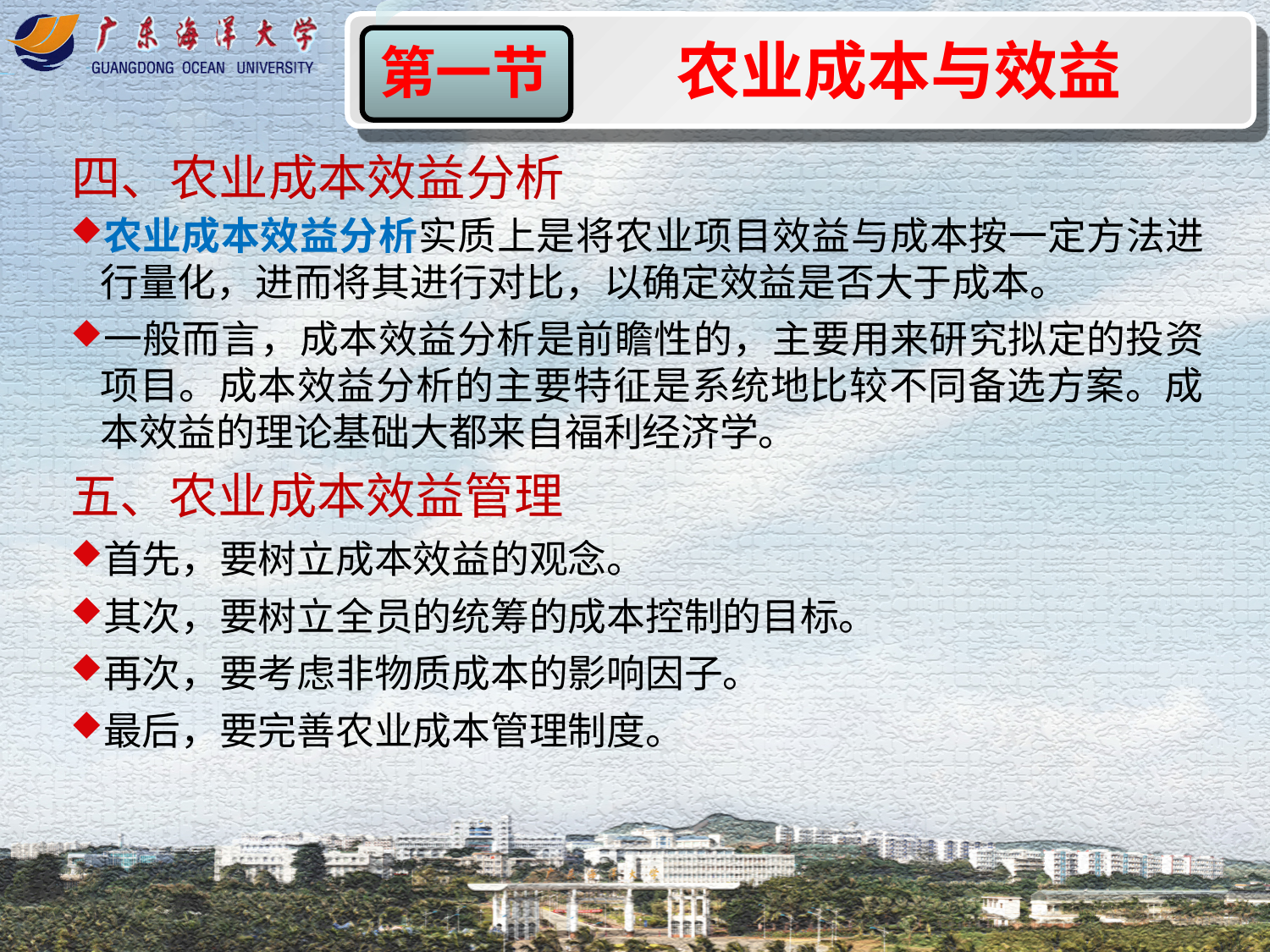

农业成本与效益

第一节
四、农业成本效益分析
农业成本效益分析实质上是将农业项目效益与成本按一定方法进行量化，进而将其进行对比，以确定效益是否大于成本。
一般而言，成本效益分析是前瞻性的，主要用来研究拟定的投资项目。成本效益分析的主要特征是系统地比较不同备选方案。成本效益的理论基础大都来自福利经济学。
五、农业成本效益管理
首先，要树立成本效益的观念。
其次，要树立全员的统筹的成本控制的目标。
再次，要考虑非物质成本的影响因子。
最后，要完善农业成本管理制度。